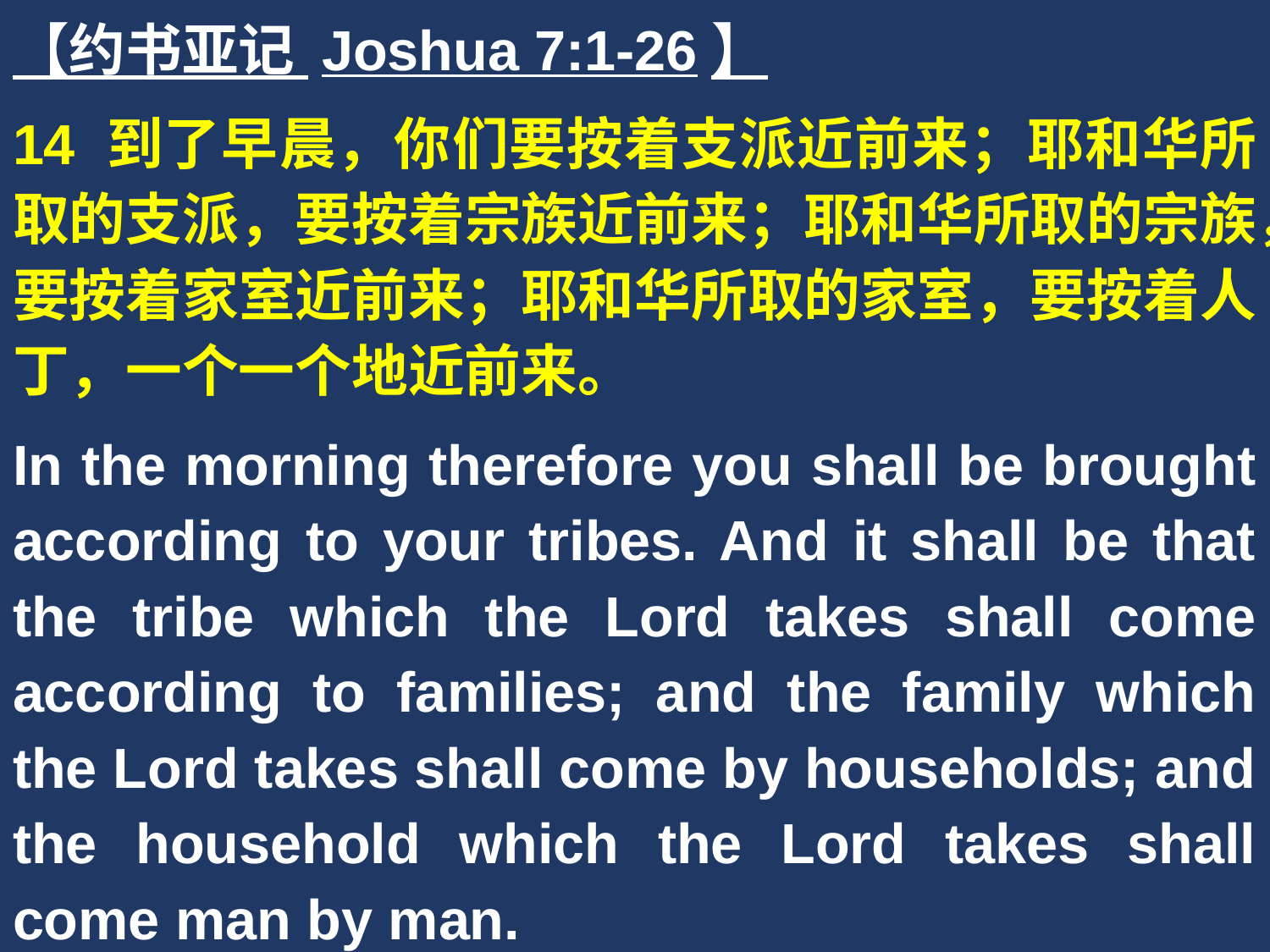

【约书亚记 Joshua 7:1-26】
14 到了早晨，你们要按着支派近前来；耶和华所取的支派，要按着宗族近前来；耶和华所取的宗族，要按着家室近前来；耶和华所取的家室，要按着人丁，一个一个地近前来。
In the morning therefore you shall be brought according to your tribes. And it shall be that the tribe which the Lord takes shall come according to families; and the family which the Lord takes shall come by households; and the household which the Lord takes shall come man by man.